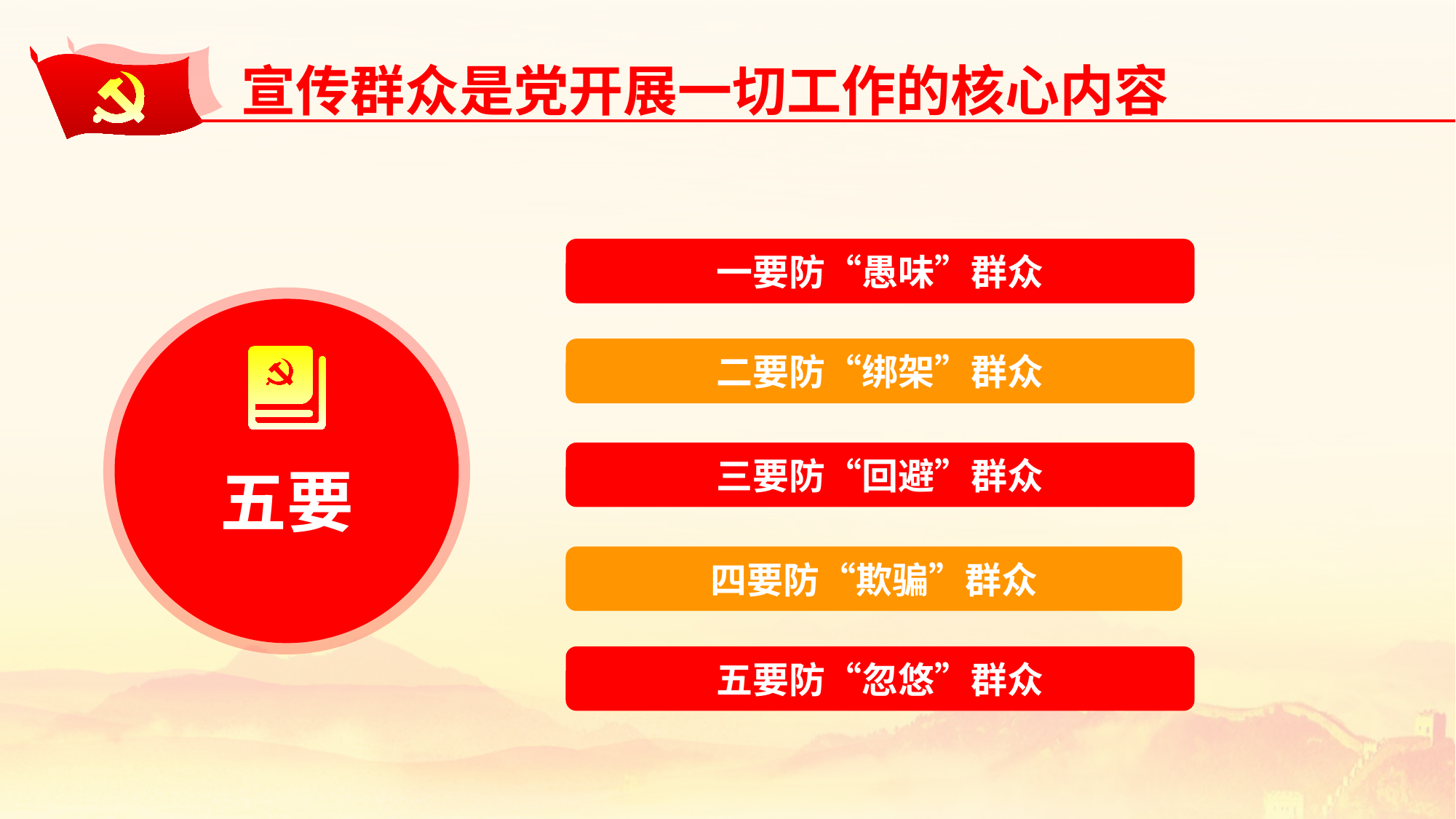

宣传群众是党开展一切工作的核心内容
一要防“愚味”群众
二要防“绑架”群众
三要防“回避”群众
四要防“欺骗”群众
五要防“忽悠”群众

五要

延时符（正式讲课时请删除）